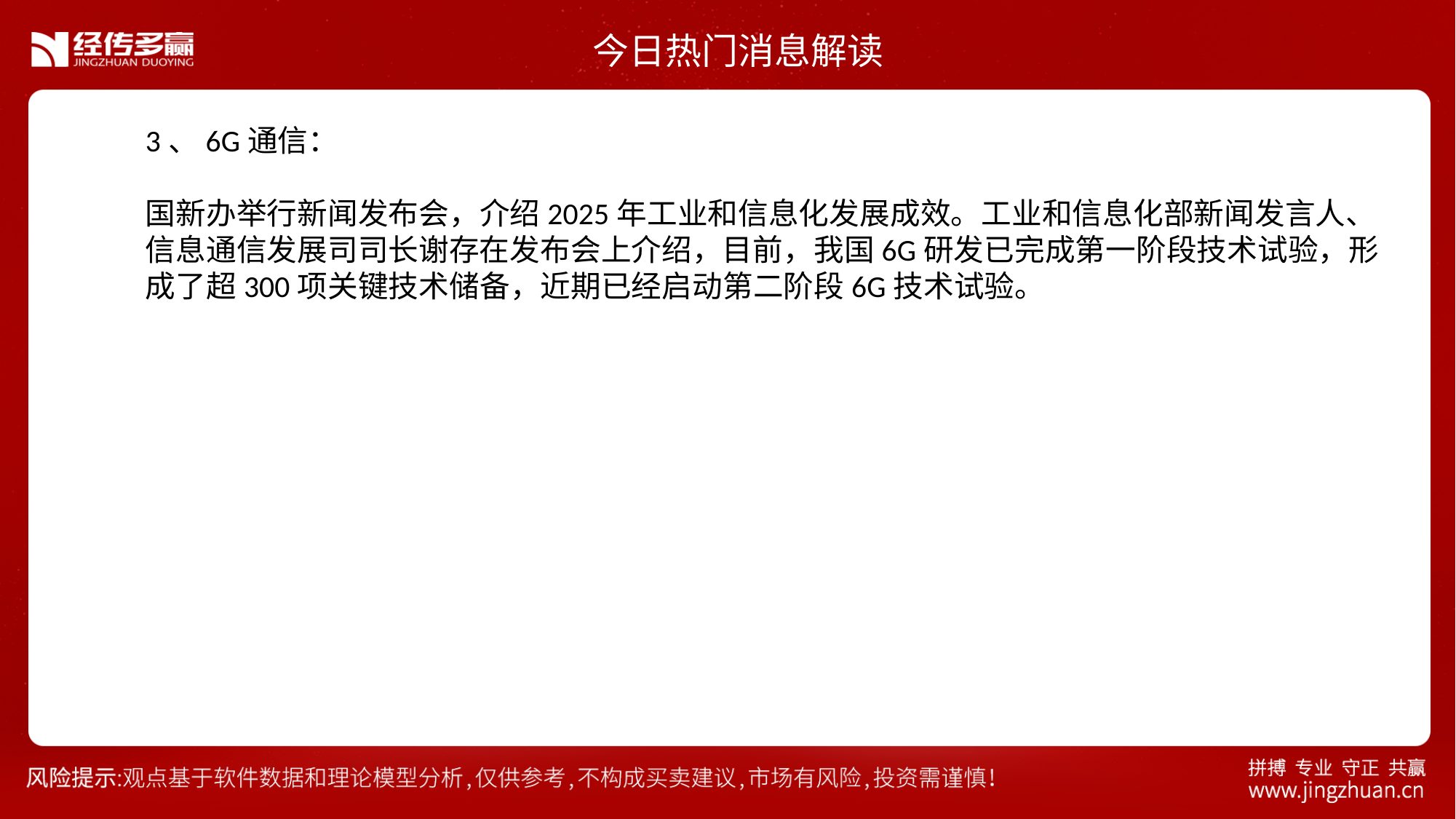

今日热门消息解读
3、6G通信：

国新办举行新闻发布会，介绍2025年工业和信息化发展成效。工业和信息化部新闻发言人、信息通信发展司司长谢存在发布会上介绍，目前，我国6G研发已完成第一阶段技术试验，形成了超300项关键技术储备，近期已经启动第二阶段6G技术试验。